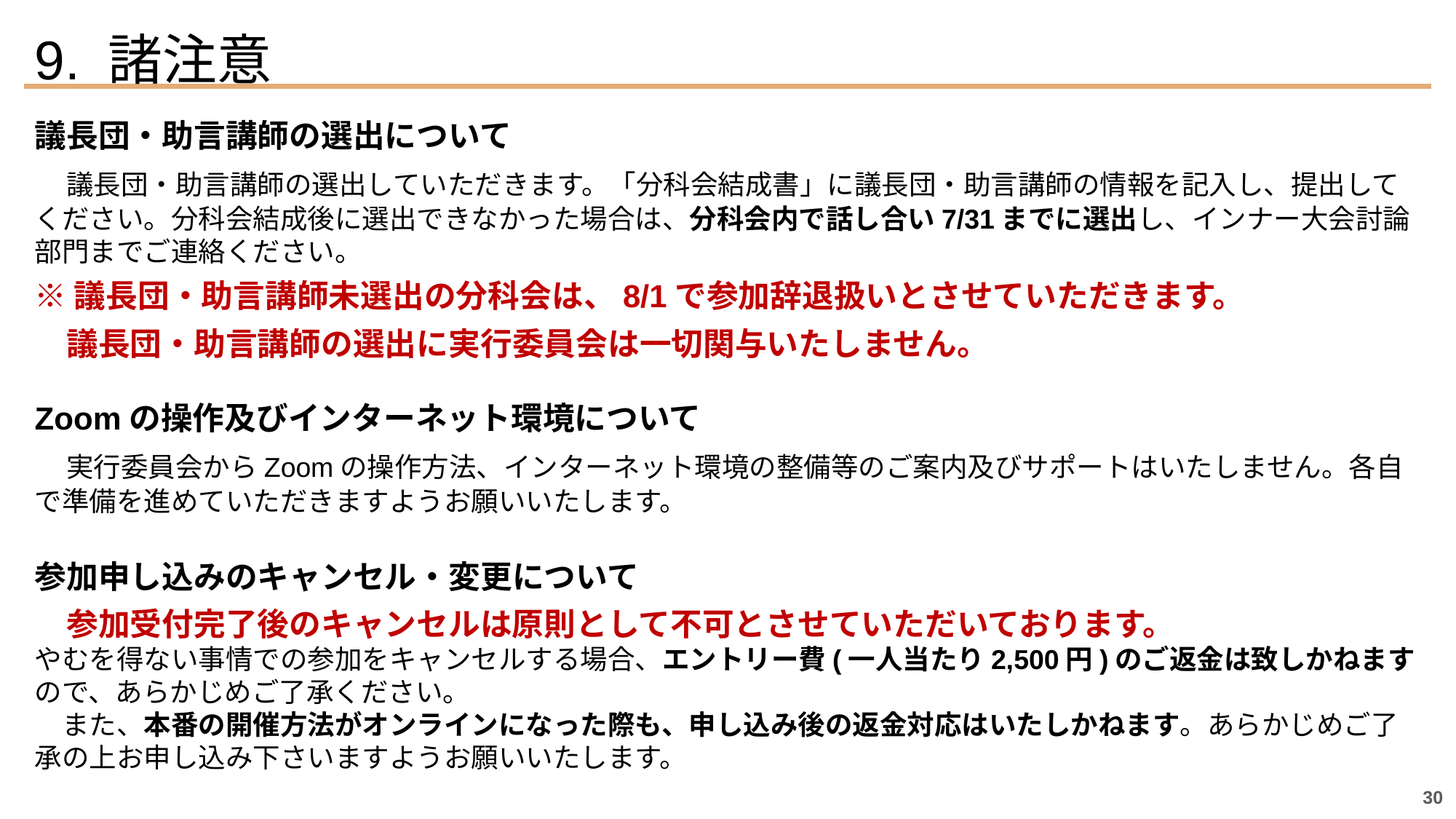

9. 諸注意
議長団・助言講師の選出について
　議長団・助言講師の選出していただきます。「分科会結成書」に議長団・助言講師の情報を記入し、提出してください。分科会結成後に選出できなかった場合は、分科会内で話し合い7/31までに選出し、インナー大会討論部門までご連絡ください。
※議長団・助言講師未選出の分科会は、8/1で参加辞退扱いとさせていただきます。
　議長団・助言講師の選出に実行委員会は一切関与いたしません。
Zoomの操作及びインターネット環境について
　実行委員会からZoomの操作方法、インターネット環境の整備等のご案内及びサポートはいたしません。各自で準備を進めていただきますようお願いいたします。
参加申し込みのキャンセル・変更について
　参加受付完了後のキャンセルは原則として不可とさせていただいております。
やむを得ない事情での参加をキャンセルする場合、エントリー費(一人当たり2,500円)のご返金は致しかねますので、あらかじめご了承ください。
　また、本番の開催方法がオンラインになった際も、申し込み後の返金対応はいたしかねます。あらかじめご了承の上お申し込み下さいますようお願いいたします。
30